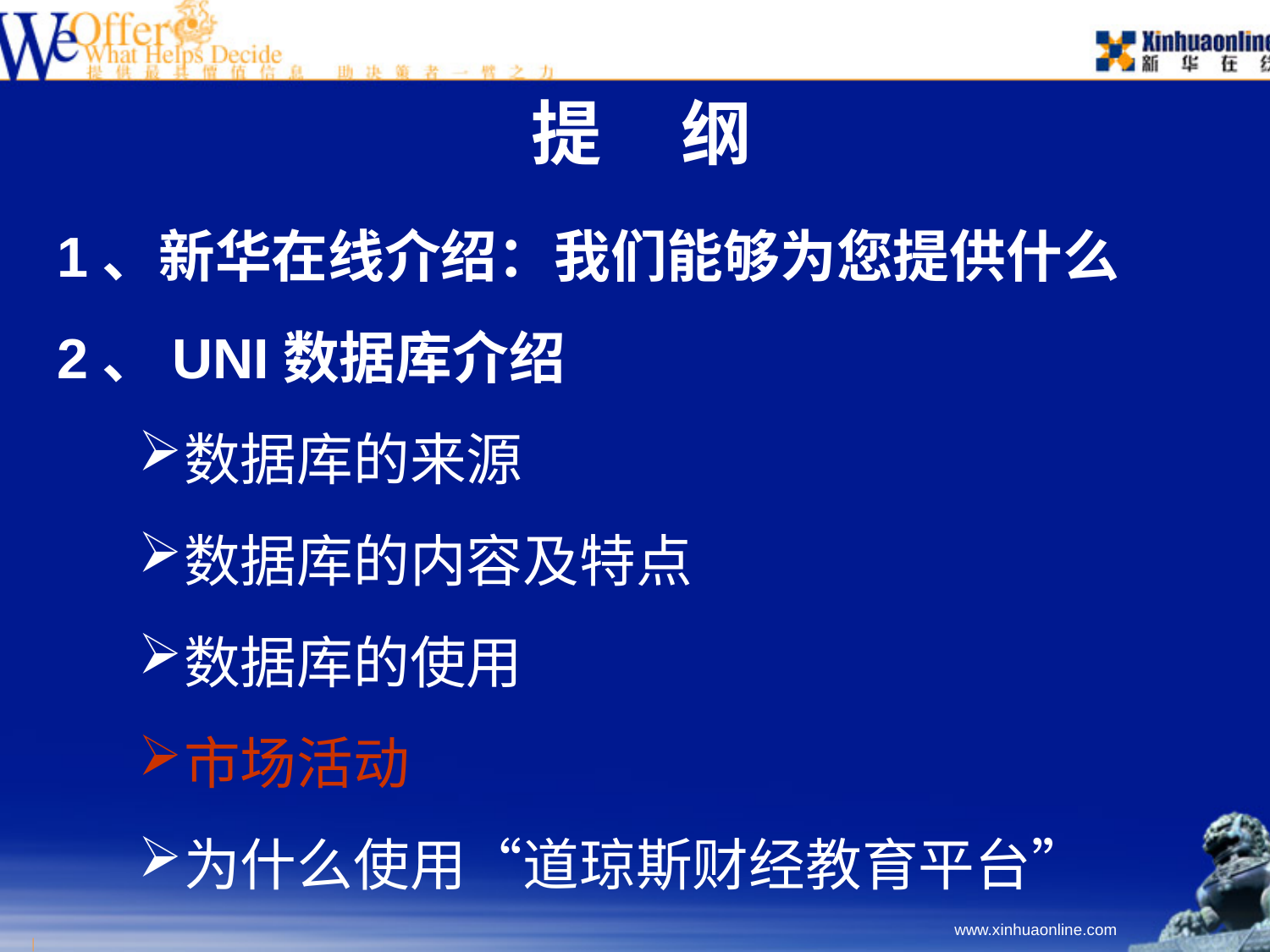

提     纲
1、新华在线介绍：我们能够为您提供什么
2、UNI数据库介绍
数据库的来源
数据库的内容及特点
数据库的使用
市场活动
为什么使用“道琼斯财经教育平台”